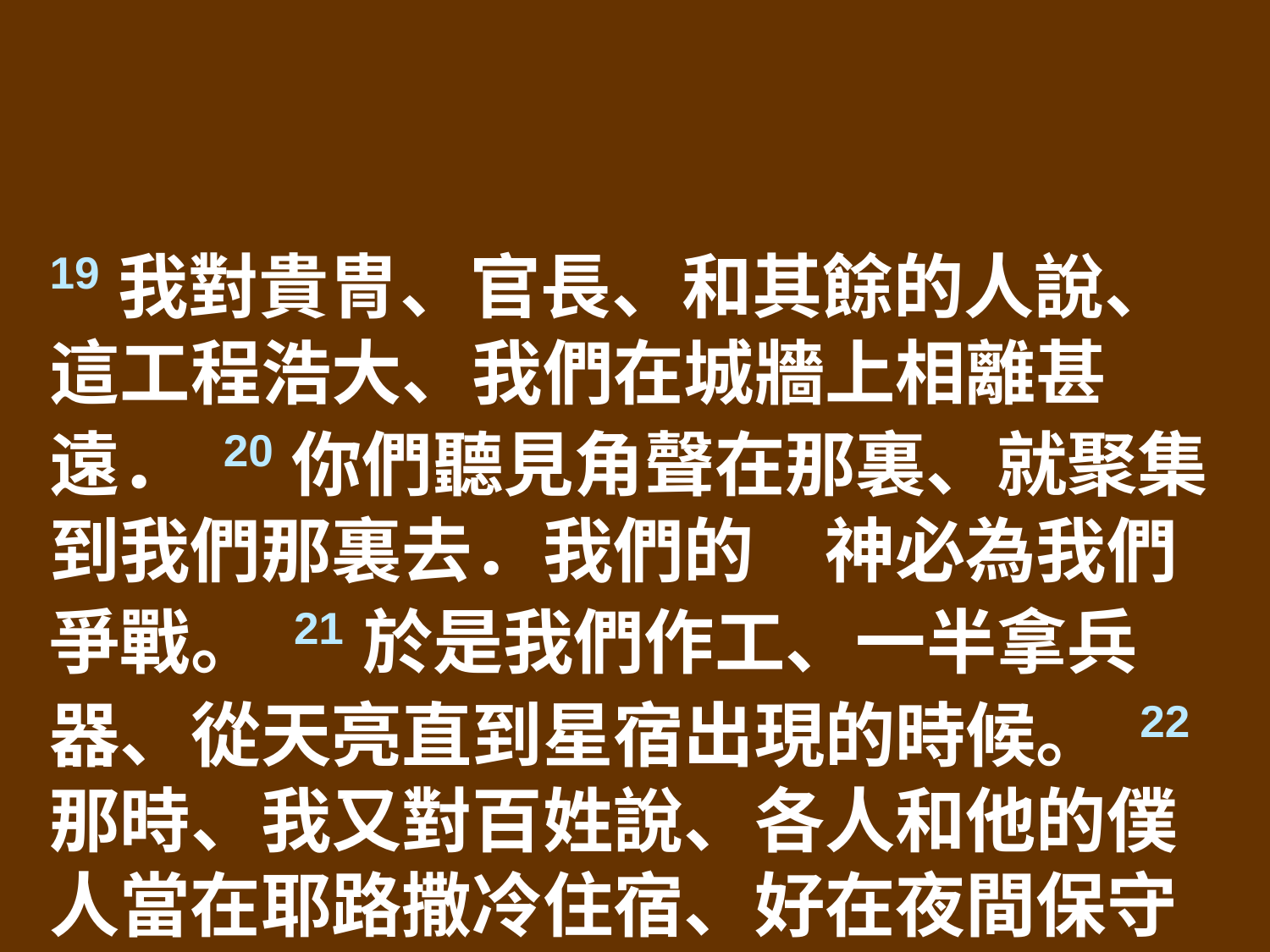

19我對貴冑、官長、和其餘的人說、這工程浩大、我們在城牆上相離甚遠． 20你們聽見角聲在那裏、就聚集到我們那裏去．我們的　神必為我們爭戰。 21於是我們作工、一半拿兵器、從天亮直到星宿出現的時候。 22那時、我又對百姓說、各人和他的僕人當在耶路撒冷住宿、好在夜間保守我們、白晝作工。